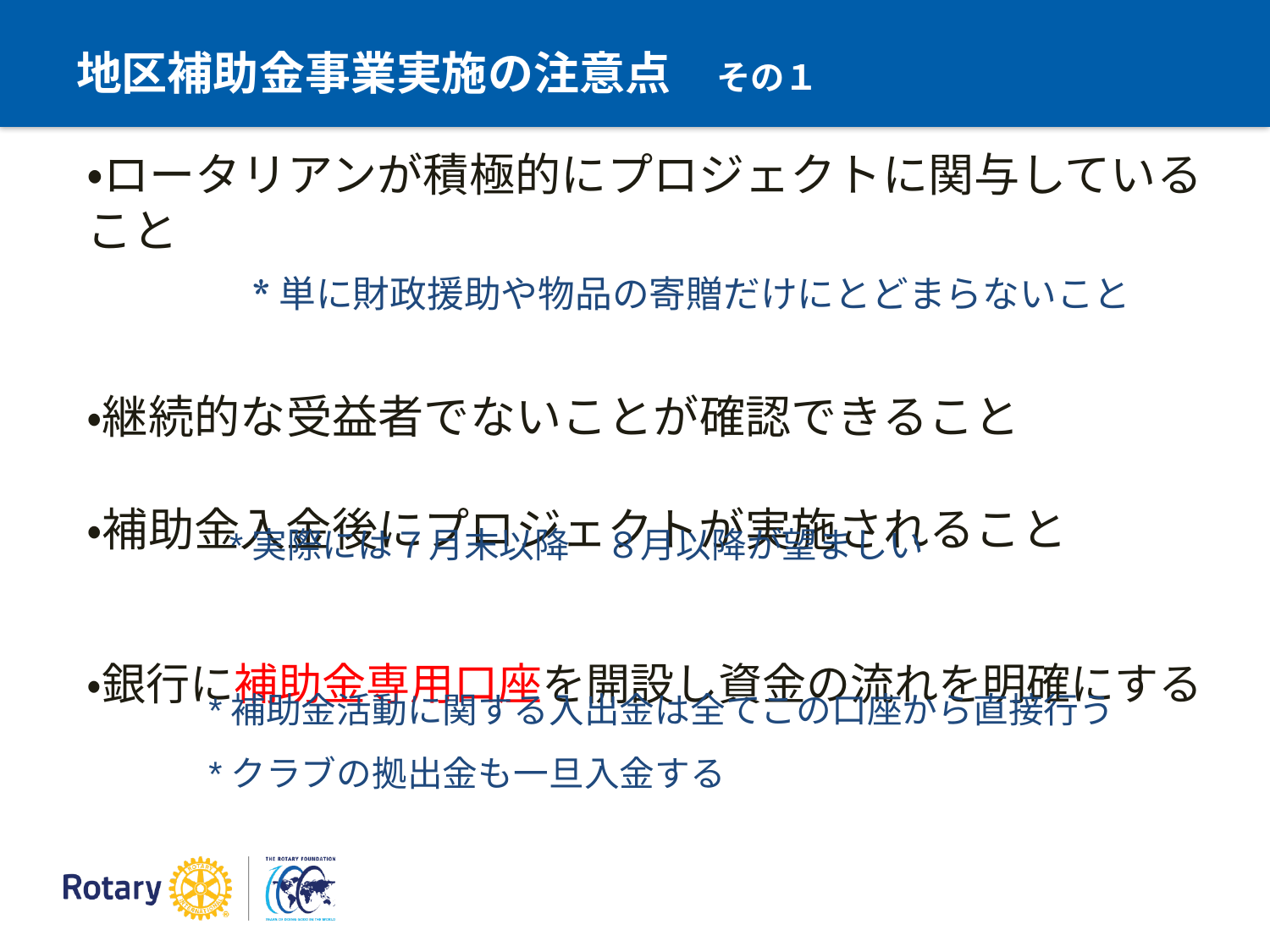

# 地区補助金事業実施の注意点　その１
・ロータリアンが積極的にプロジェクトに関与していること
　　　　  *単に財政援助や物品の寄贈だけにとどまらないこと

・継続的な受益者でないことが確認できること
・補助金入金後にプロジェクトが実施されること

・銀行に補助金専用口座を開設し資金の流れを明確にする

*実際には７月末以降　８月以降が望ましい
*補助金活動に関する入出金は全てこの口座から直接行う
*クラブの拠出金も一旦入金する